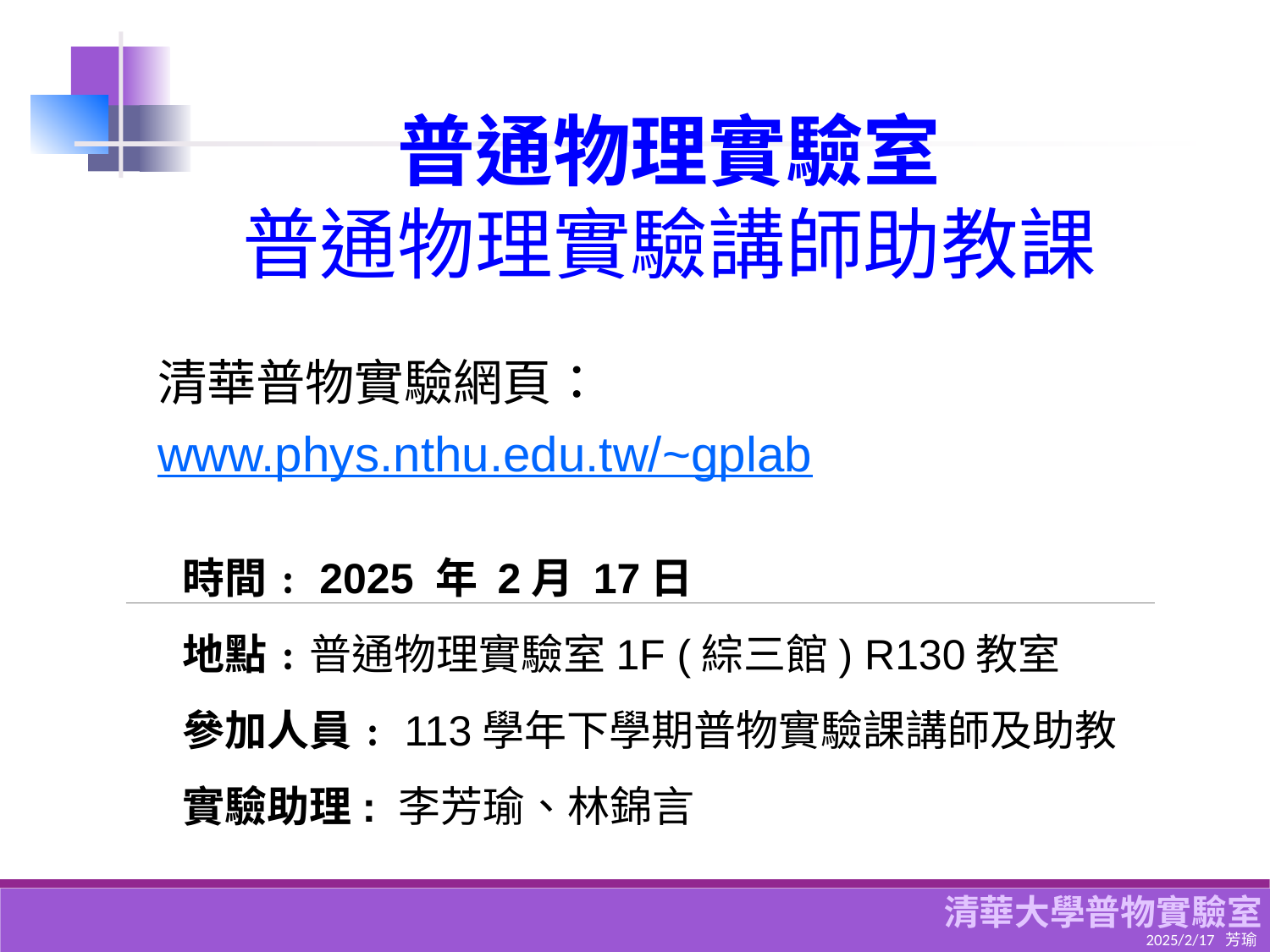

普通物理實驗室
普通物理實驗講師助教課
清華普物實驗網頁：www.phys.nthu.edu.tw/~gplab
時間﹕2025 年 2月 17日
地點﹕普通物理實驗室1F (綜三館) R130教室
參加人員﹕113學年下學期普物實驗課講師及助教
實驗助理: 李芳瑜、林錦言
2025/2/17  芳瑜